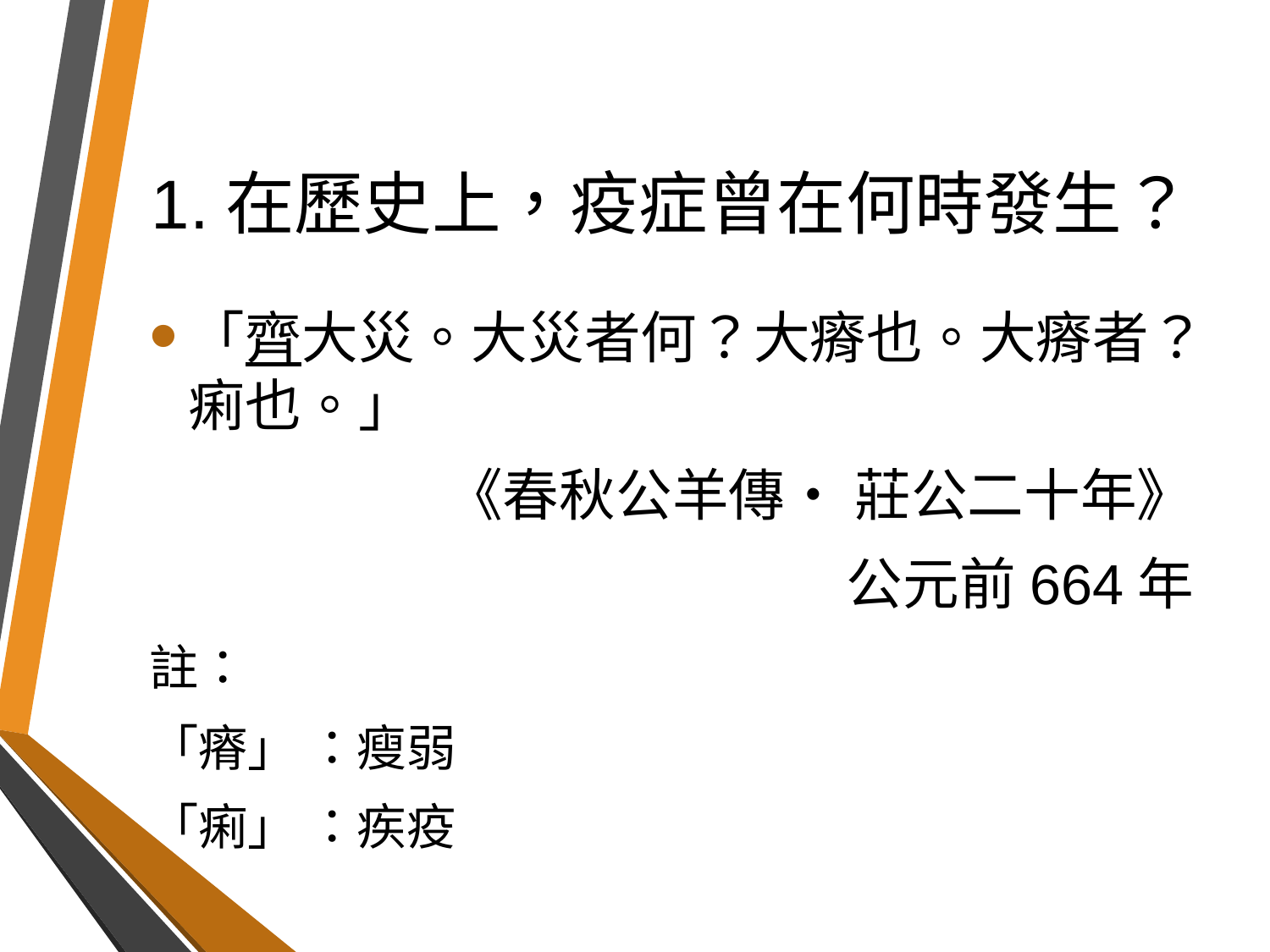

# 1.在歷史上，疫症曾在何時發生？
「齊大災。大災者何？大瘠也。大瘠者？痢也。」
《春秋公羊傳‧ 莊公二十年》
公元前664年
註：
「瘠」 ：瘦弱
「痢」 ：疾疫